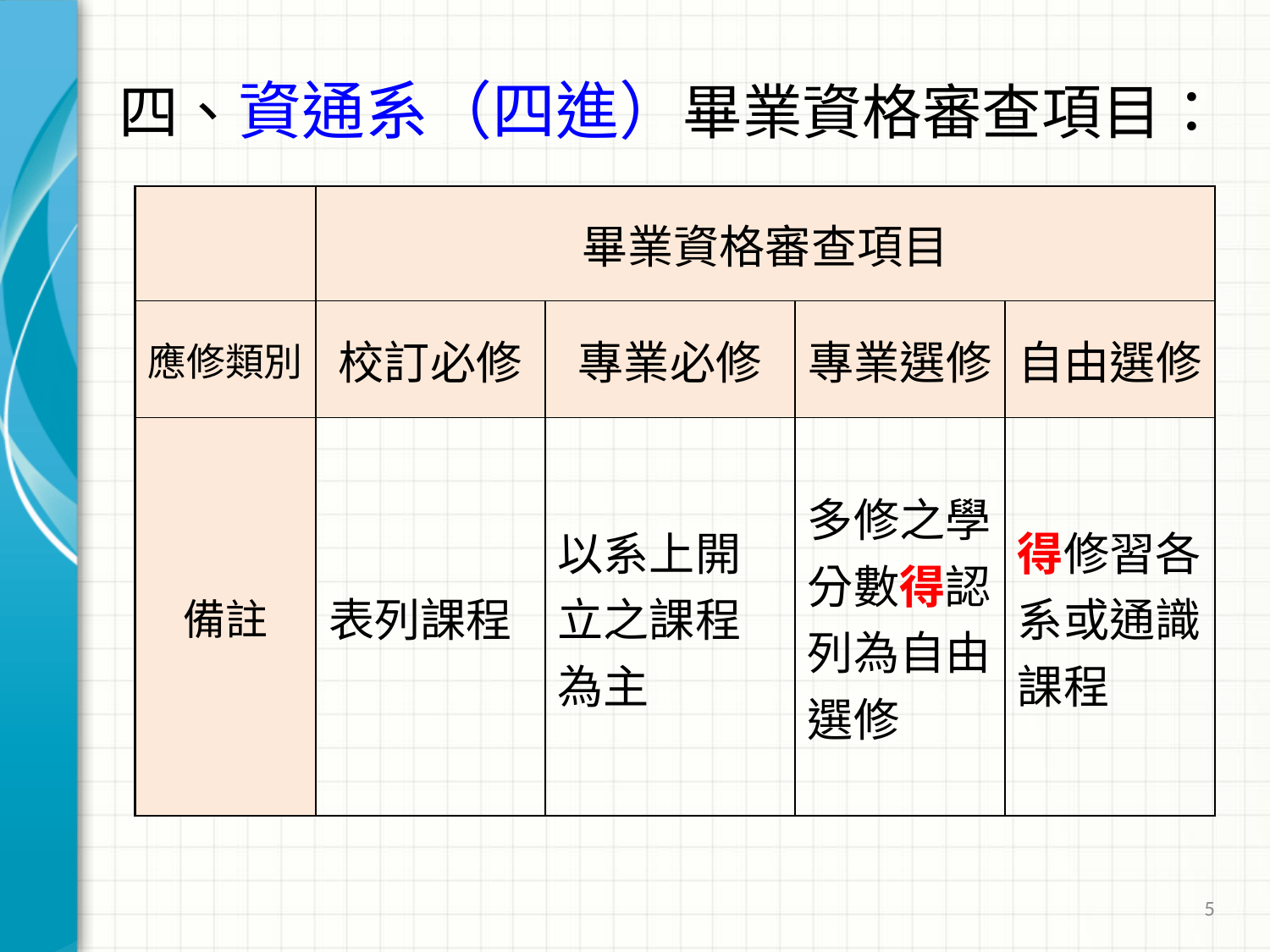

# 四、資通系（四進）畢業資格審查項目：
|  | 畢業資格審查項目 |  |  |  |
| --- | --- | --- | --- | --- |
| 應修類別 | 校訂必修 | 專業必修 | 專業選修 | 自由選修 |
| 備註 | 表列課程 | 以系上開立之課程為主 | 多修之學分數得認列為自由選修 | 得修習各系或通識課程 |
5